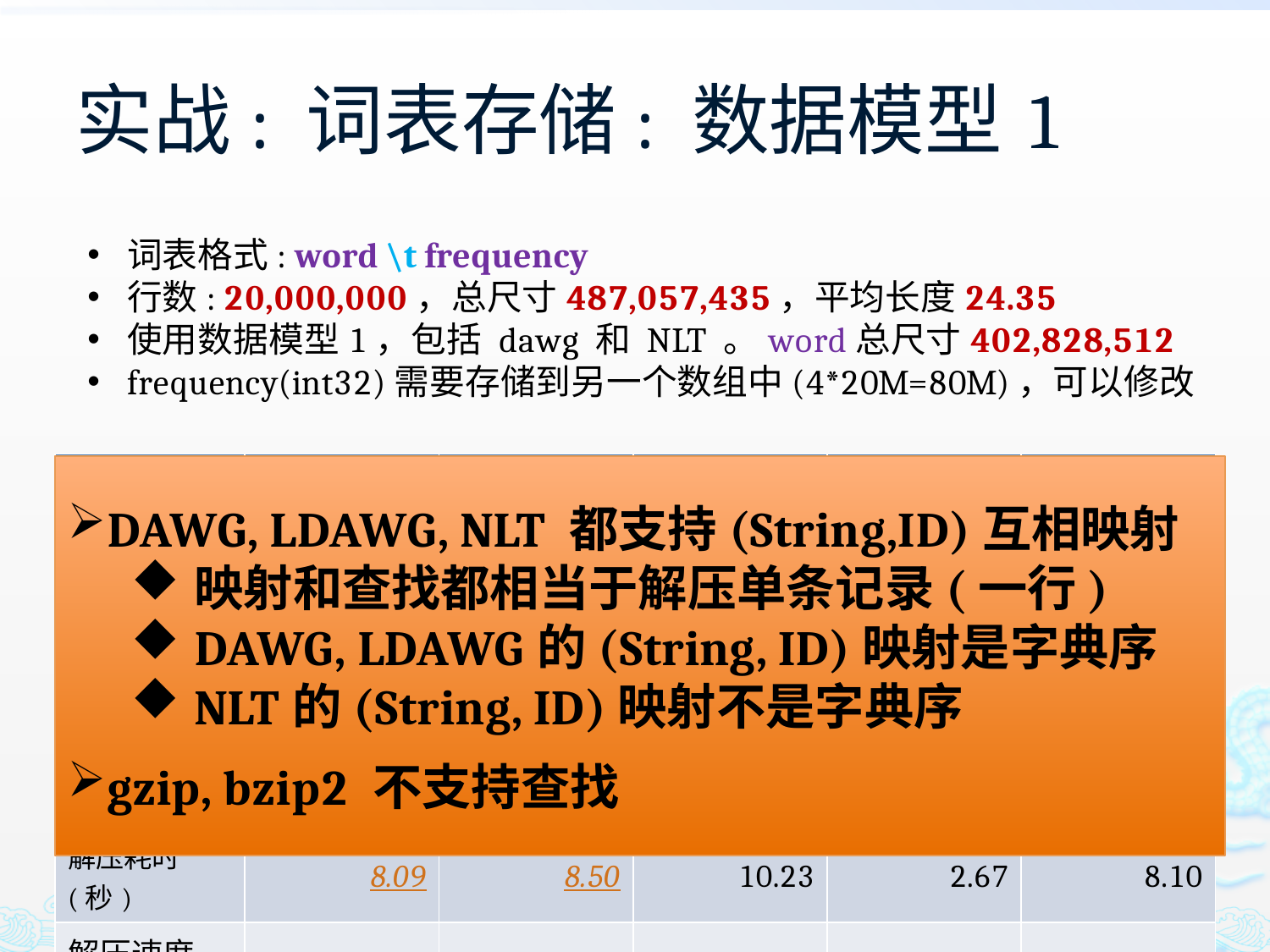

# 实战: 词表存储: 数据模型1
词表格式: word \t frequency
行数: 20,000,000，总尺寸487,057,435，平均长度24.35
使用数据模型1，包括 dawg 和 NLT 。word总尺寸402,828,512
frequency(int32)需要存储到另一个数组中(4*20M=80M)，可以修改
| 文件 | DAWG | LDAWG | NLT | gzip | bzip2 |
| --- | --- | --- | --- | --- | --- |
| 尺寸(字节) | 277,972,288 | 190,590,208 | 87,753,216 | 96,241,593 | 86,343,678 |
| 压缩率 | 1.45 | 2.11 | 4.59 | 4.19 | 4.67 |
| 平均长度 | 4 + 9.53 | 4 + 13.90 | 4 + 4.39 | 4.81 | 4.32 |
| 压缩耗时(秒) | 34.39 | 34.39 | 27.24 | 11.50 | 24.14 |
| 解压耗时(秒) | 8.09 | 8.50 | 10.23 | 2.67 | 8.10 |
| 解压速度(MB/秒) | 49.79 | 47.39 | 39.38 | 150.87 | 49.73 |
DAWG, LDAWG, NLT 都支持(String,ID)互相映射
映射和查找都相当于解压单条记录(一行)
DAWG, LDAWG的(String, ID)映射是字典序
NLT的(String, ID)映射不是字典序
gzip, bzip2 不支持查找